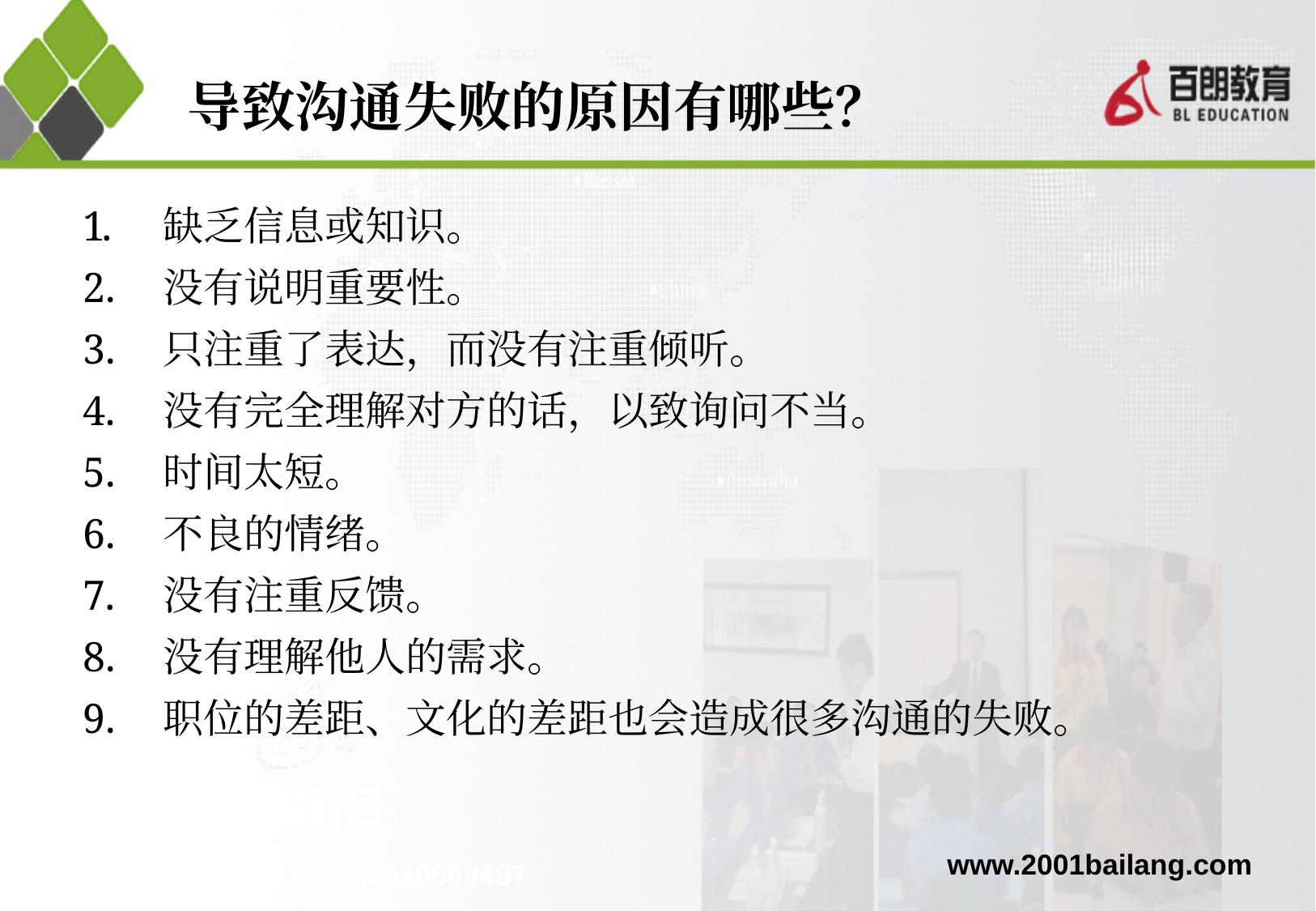

# 导致沟通失败的原因有哪些？
缺乏信息或知识。
没有说明重要性。
只注重了表达，而没有注重倾听。
没有完全理解对方的话，以致询问不当。
时间太短。
不良的情绪。
没有注重反馈。
没有理解他人的需求。
职位的差距、文化的差距也会造成很多沟通的失败。